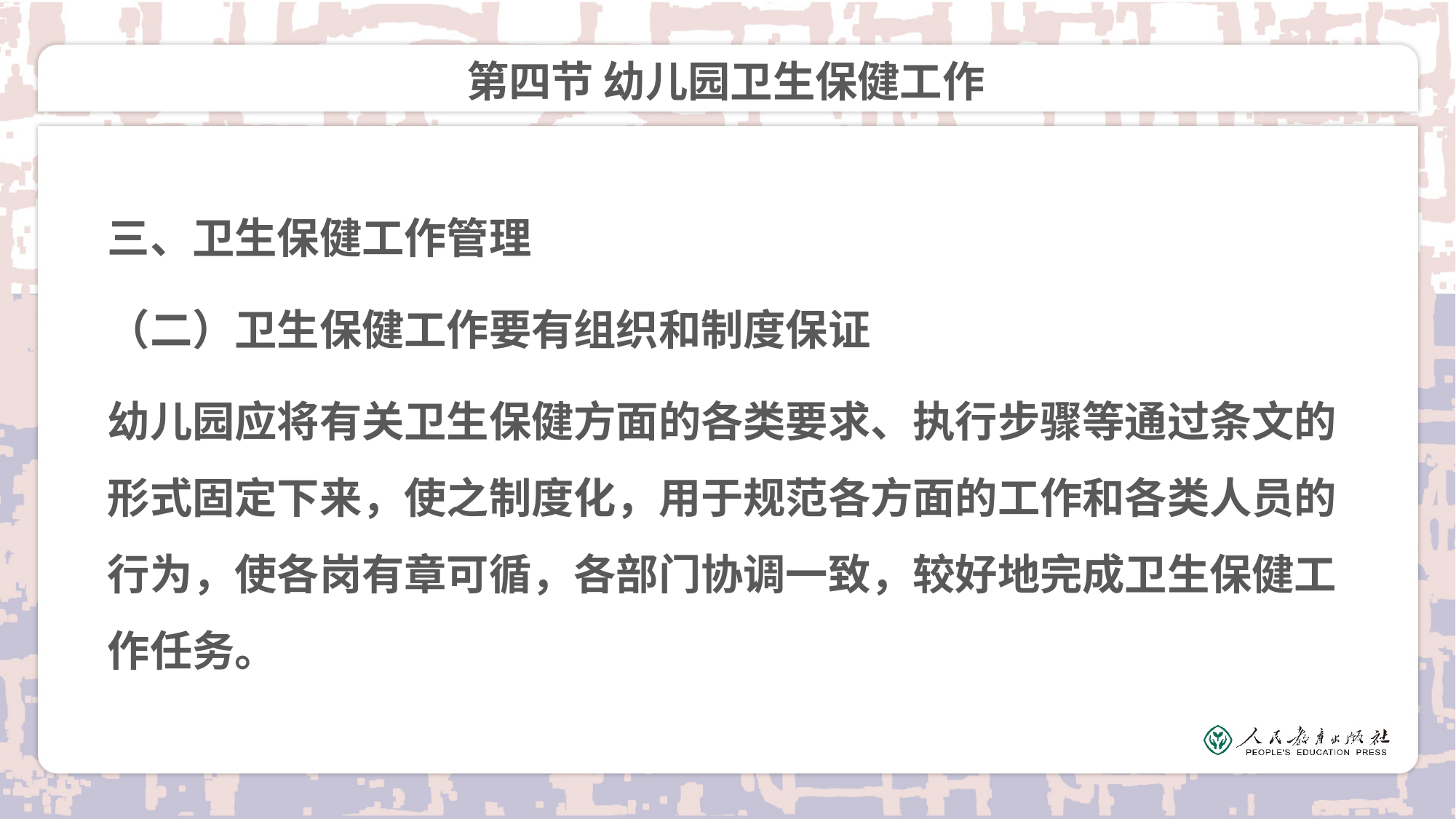

# 第四节 幼儿园卫生保健工作
三、卫生保健工作管理
（二）卫生保健工作要有组织和制度保证
幼儿园应将有关卫生保健方面的各类要求、执行步骤等通过条文的形式固定下来，使之制度化，用于规范各方面的工作和各类人员的行为，使各岗有章可循，各部门协调一致，较好地完成卫生保健工作任务。